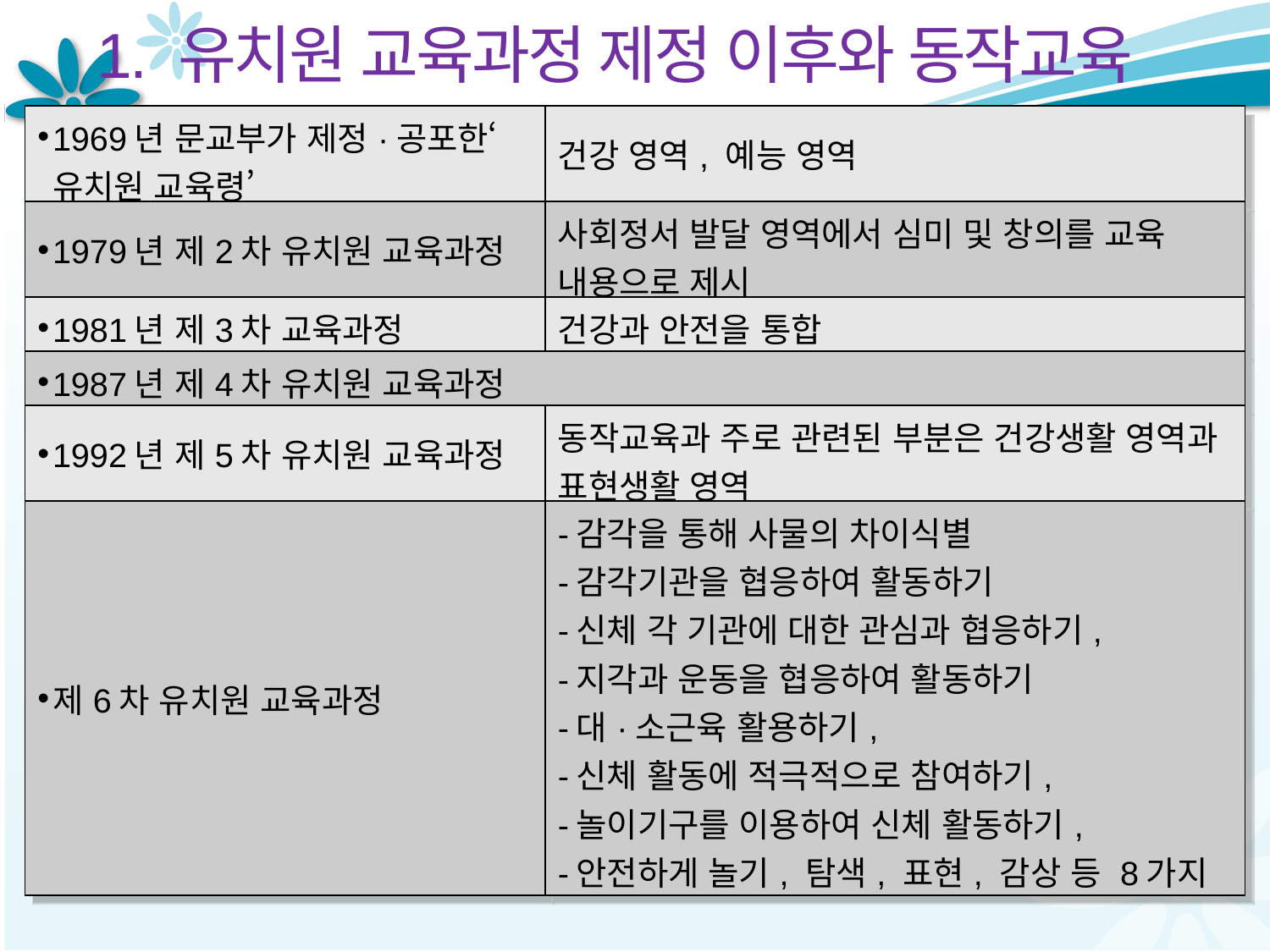

1. 유치원 교육과정 제정 이후와 동작교육
| 1969년 문교부가 제정·공포한‘유치원 교육령’ | 건강 영역, 예능 영역 |
| --- | --- |
| 1979년 제2차 유치원 교육과정 | 사회정서 발달 영역에서 심미 및 창의를 교육 내용으로 제시 |
| 1981년 제3차 교육과정 | 건강과 안전을 통합 |
| 1987년 제4차 유치원 교육과정 |  |
| 1992년 제5차 유치원 교육과정 | 동작교육과 주로 관련된 부분은 건강생활 영역과 표현생활 영역 |
| 제6차 유치원 교육과정 | -감각을 통해 사물의 차이식별 -감각기관을 협응하여 활동하기 -신체 각 기관에 대한 관심과 협응하기, -지각과 운동을 협응하여 활동하기 -대·소근육 활용하기, -신체 활동에 적극적으로 참여하기, -놀이기구를 이용하여 신체 활동하기, -안전하게 놀기, 탐색, 표현, 감상 등 8가지 |